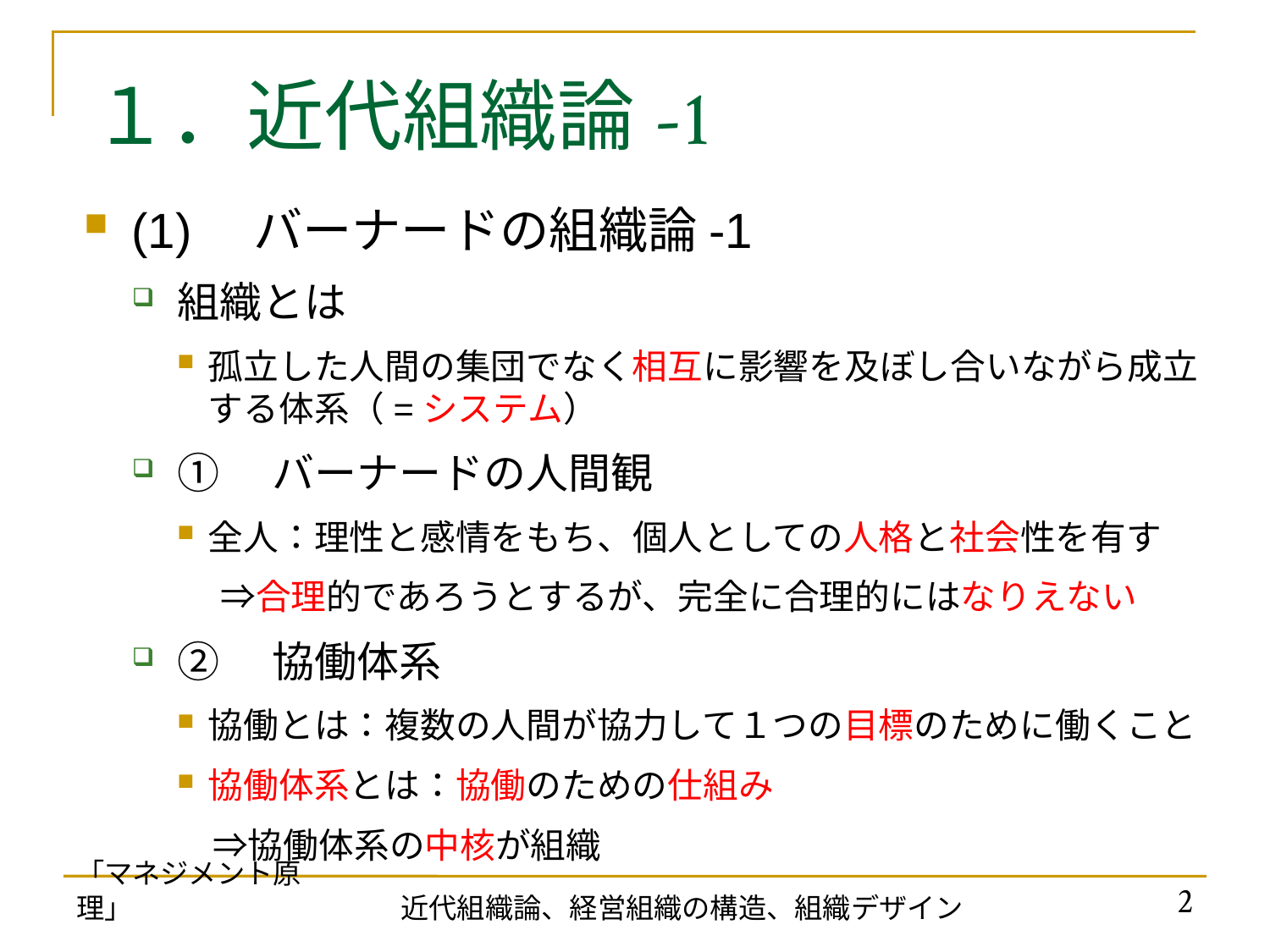

# １．近代組織論-1
(1)　バーナードの組織論-1
組織とは
孤立した人間の集団でなく相互に影響を及ぼし合いながら成立
する体系（=システム）
①　バーナードの人間観
全人：理性と感情をもち、個人としての人格と社会性を有す
　 ⇒合理的であろうとするが、完全に合理的にはなりえない
②　協働体系
協働とは：複数の人間が協力して１つの目標のために働くこと
協働体系とは：協働のための仕組み
　⇒協働体系の中核が組織
「マネジメント原理」
2
近代組織論、経営組織の構造、組織デザイン